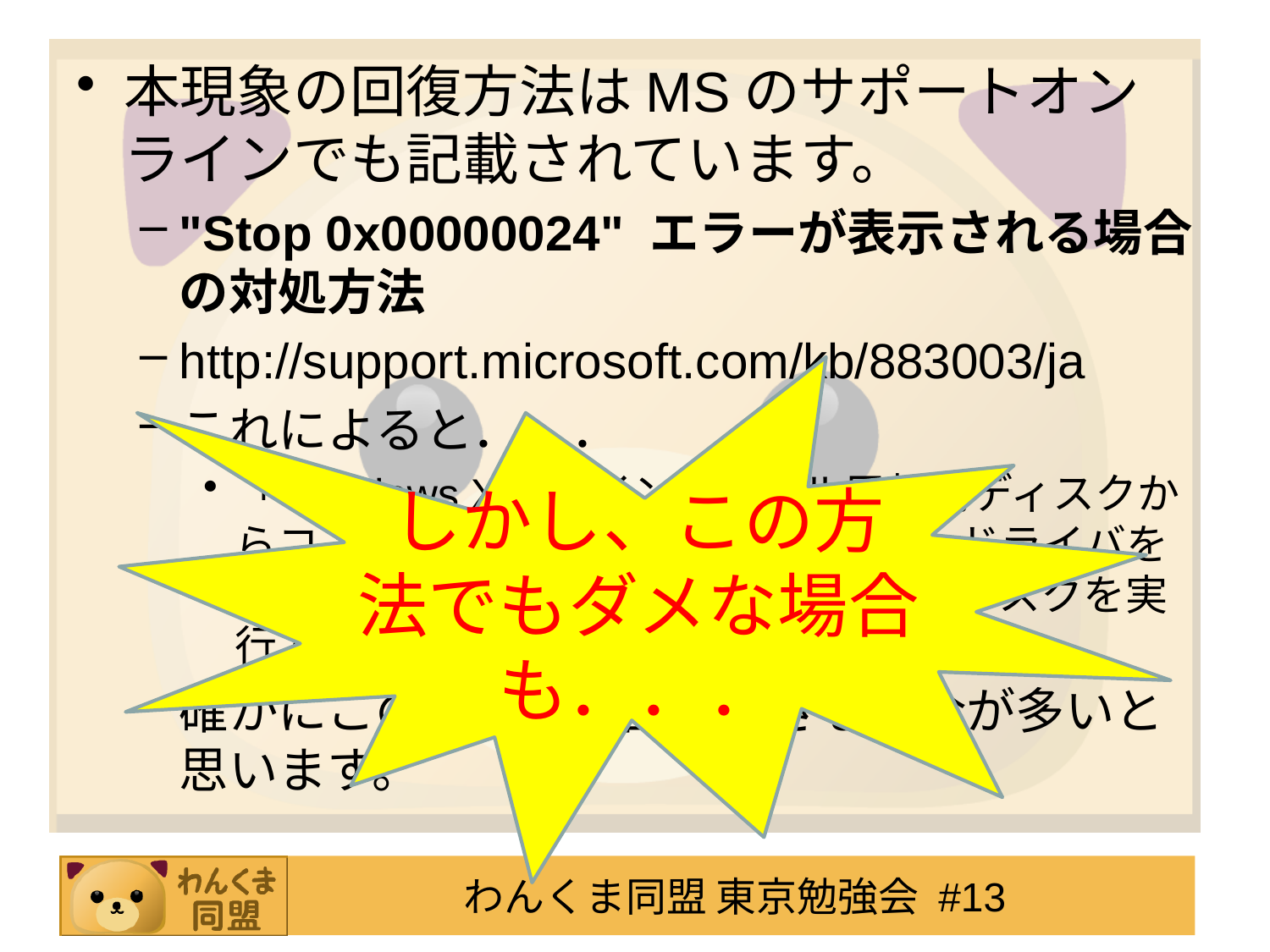

本現象の回復方法はMSのサポートオンラインでも記載されています。
"Stop 0x00000024" エラーが表示される場合の対処方法
http://support.microsoft.com/kb/883003/ja
これによると．．．
「Windows XP のインストール用起動ディスクからコンピュータを起動して、ntfs.sys ドライバを無効にすることによって、チェック ディスクを実行できます。 」
確かにこの方法でも回復できる場合が多いと思います。

しかし、この方法でもダメな場合も．．．